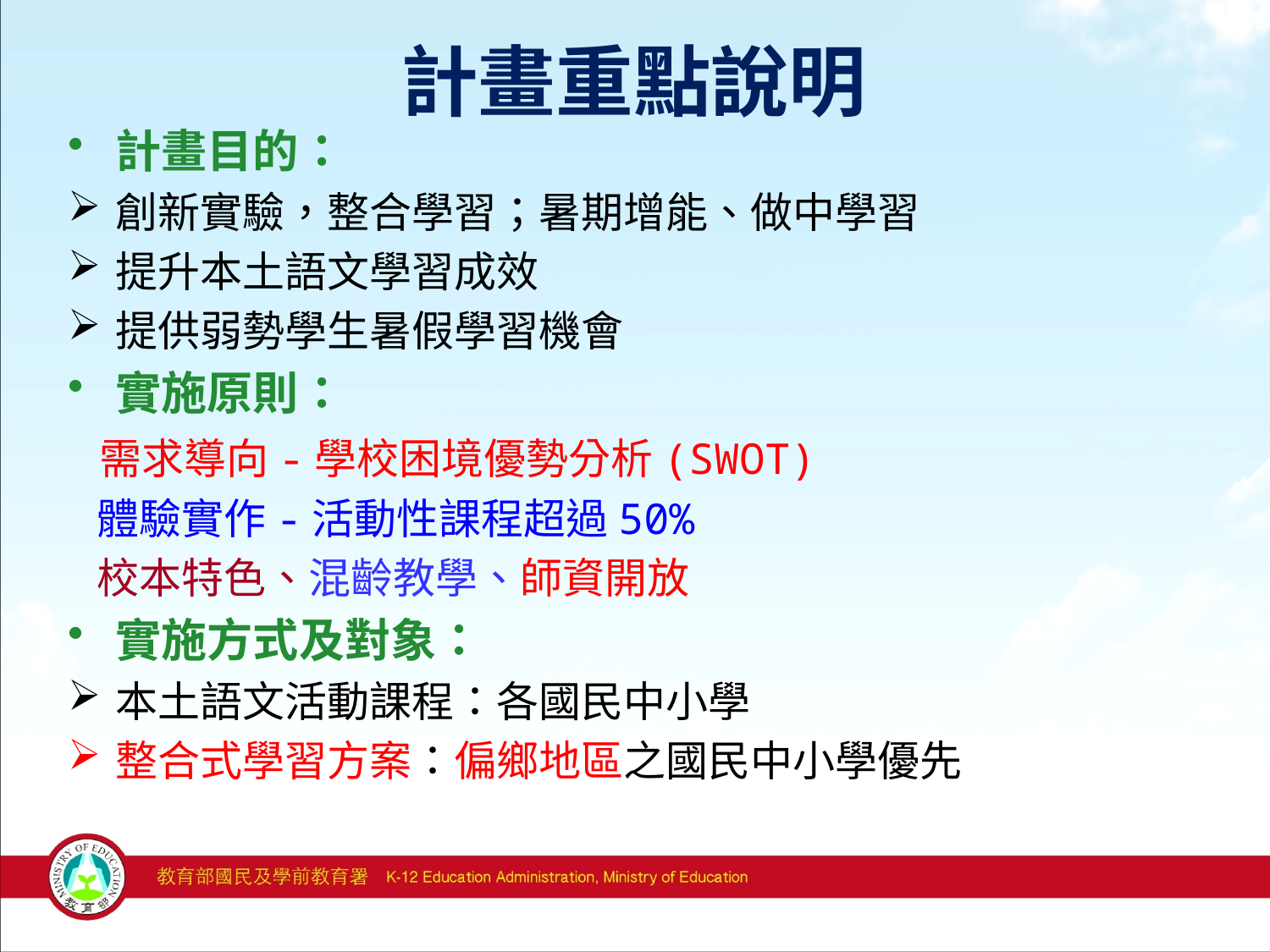

# 計畫重點說明
計畫目的：
創新實驗，整合學習；暑期增能、做中學習
提升本土語文學習成效
提供弱勢學生暑假學習機會
實施原則：
  需求導向-學校困境優勢分析(SWOT)
  體驗實作-活動性課程超過50%
  校本特色、混齡教學、師資開放
實施方式及對象：
本土語文活動課程：各國民中小學
整合式學習方案：偏鄉地區之國民中小學優先